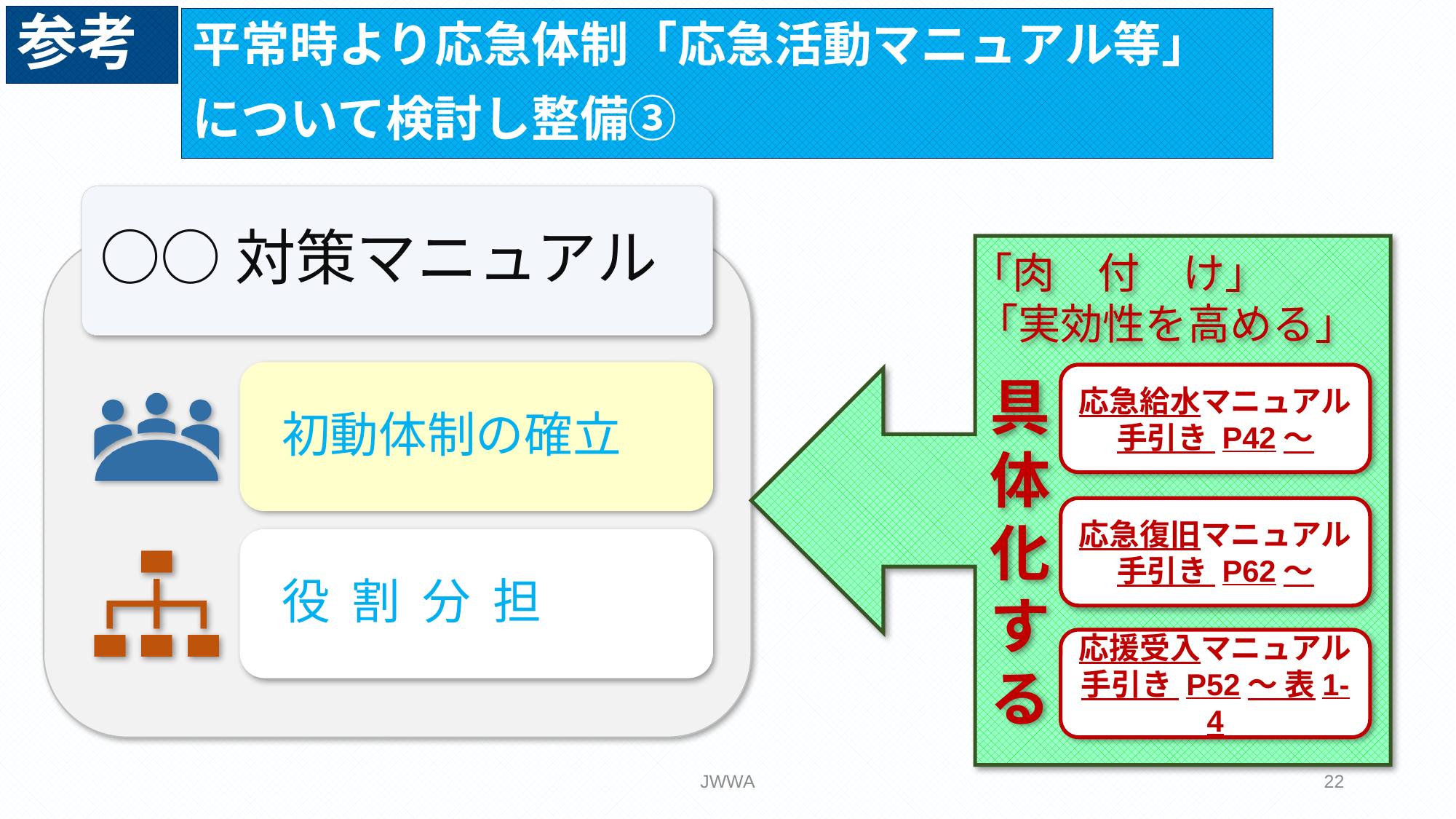

参考
平常時より応急体制「応急活動マニュアル等」
について検討し整備③
○○対策マニュアル
初動体制の確立
役  割  分  担
「肉　付　け」
「実効性を高める」

具体化する
応急給水マニュアル 手引き P42～
応急復旧マニュアル手引き P62～
応援受入マニュアル
手引き P52～ 表1-4
JWWA
22